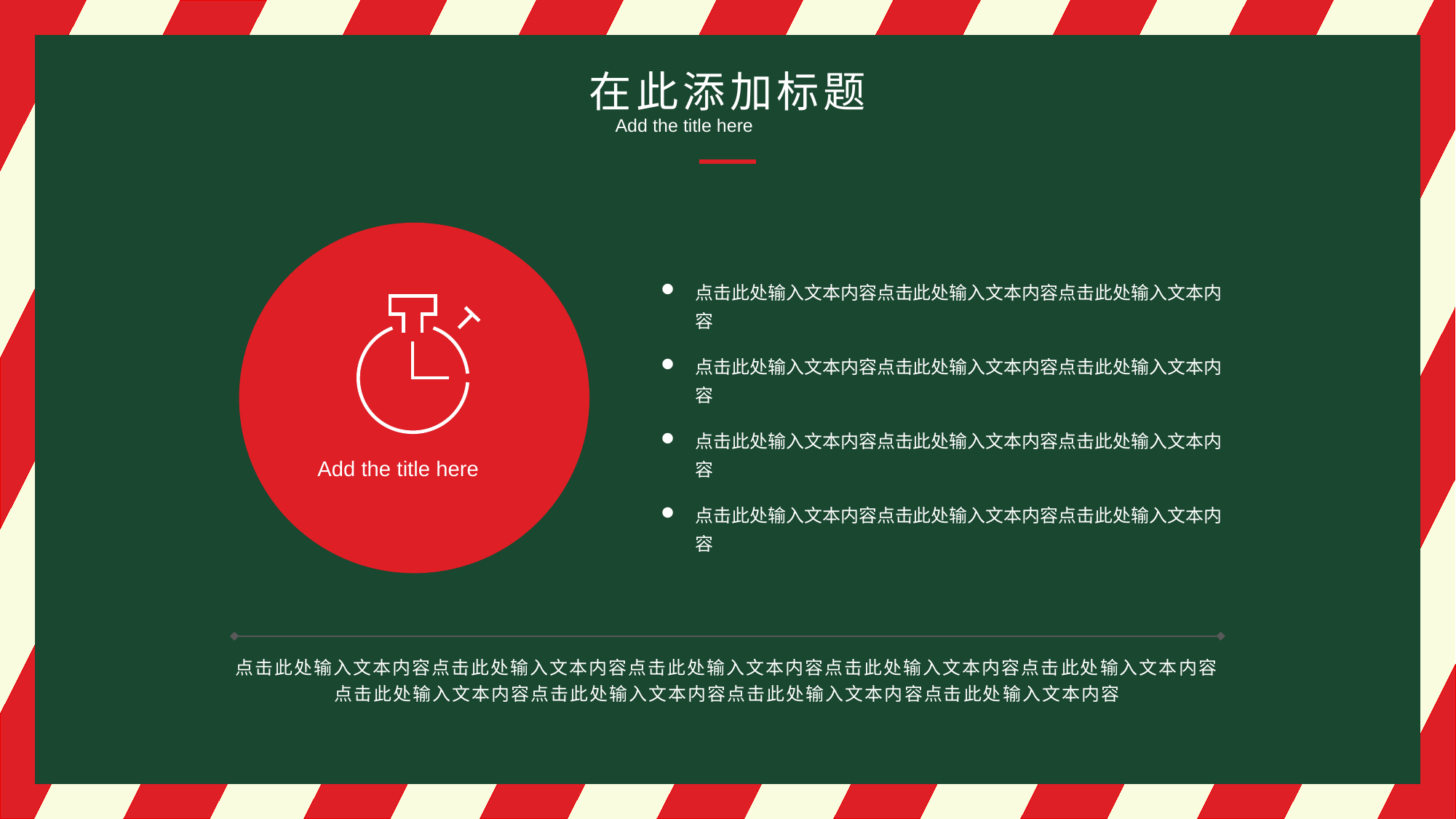

在此添加标题
Add the title here

点击此处输入文本内容点击此处输入文本内容点击此处输入文本内容

点击此处输入文本内容点击此处输入文本内容点击此处输入文本内容
点击此处输入文本内容点击此处输入文本内容点击此处输入文本内容
Add the title here
点击此处输入文本内容点击此处输入文本内容点击此处输入文本内容
点击此处输入文本内容点击此处输入文本内容点击此处输入文本内容点击此处输入文本内容点击此处输入文本内容点击此处输入文本内容点击此处输入文本内容点击此处输入文本内容点击此处输入文本内容